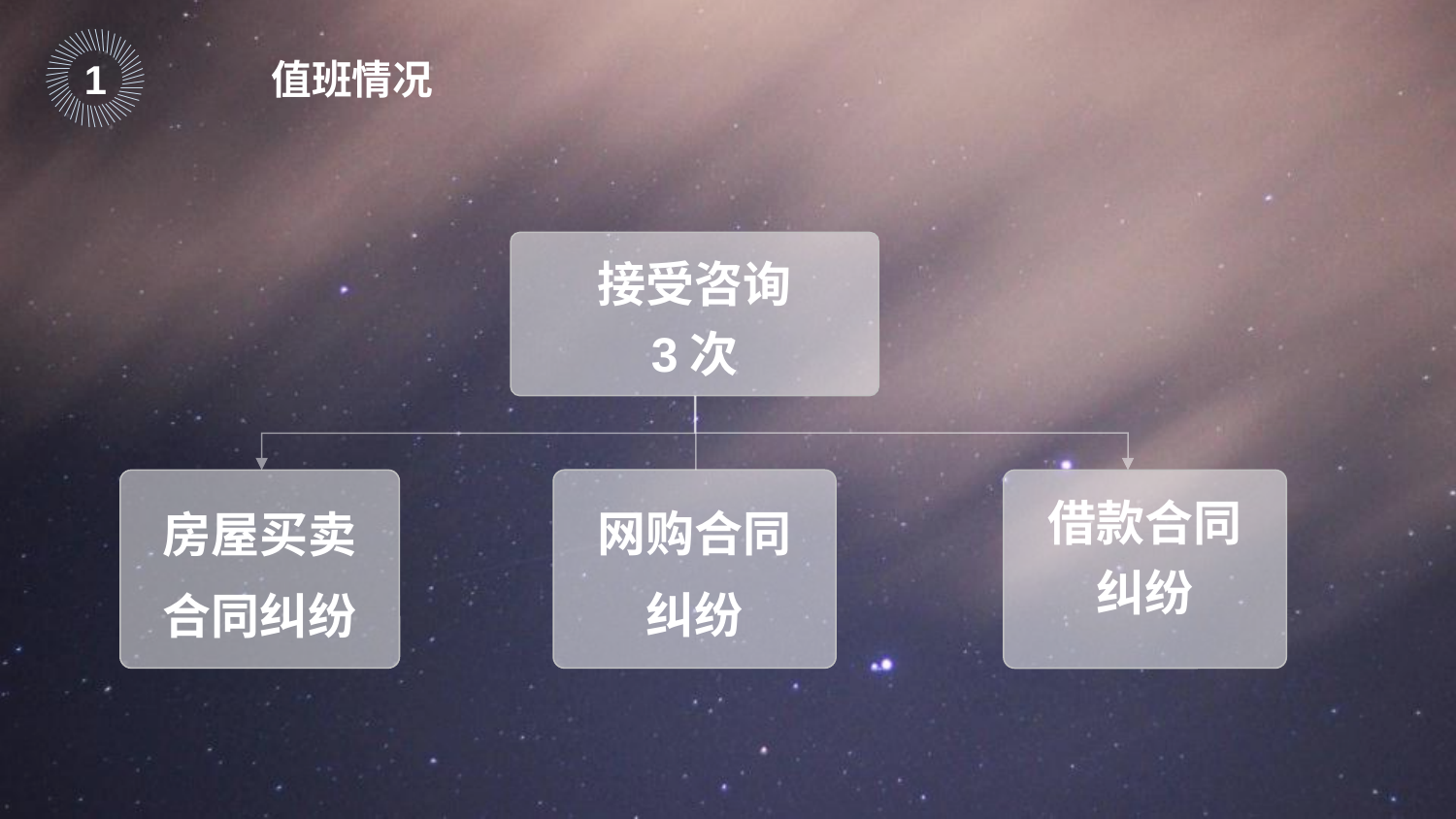

｜
｜
｜
｜
｜
｜
｜
｜
｜
｜
｜
｜
｜
｜
｜
｜
｜
｜
｜
｜
｜
｜
｜
｜
｜
｜
｜
｜
｜
｜
｜
｜
｜
｜
｜
｜
｜
｜
｜
｜
｜
｜
｜
｜
｜
｜
1
值班情况

接受咨询
3次
网购合同
纠纷
房屋买卖
合同纠纷
借款合同
纠纷